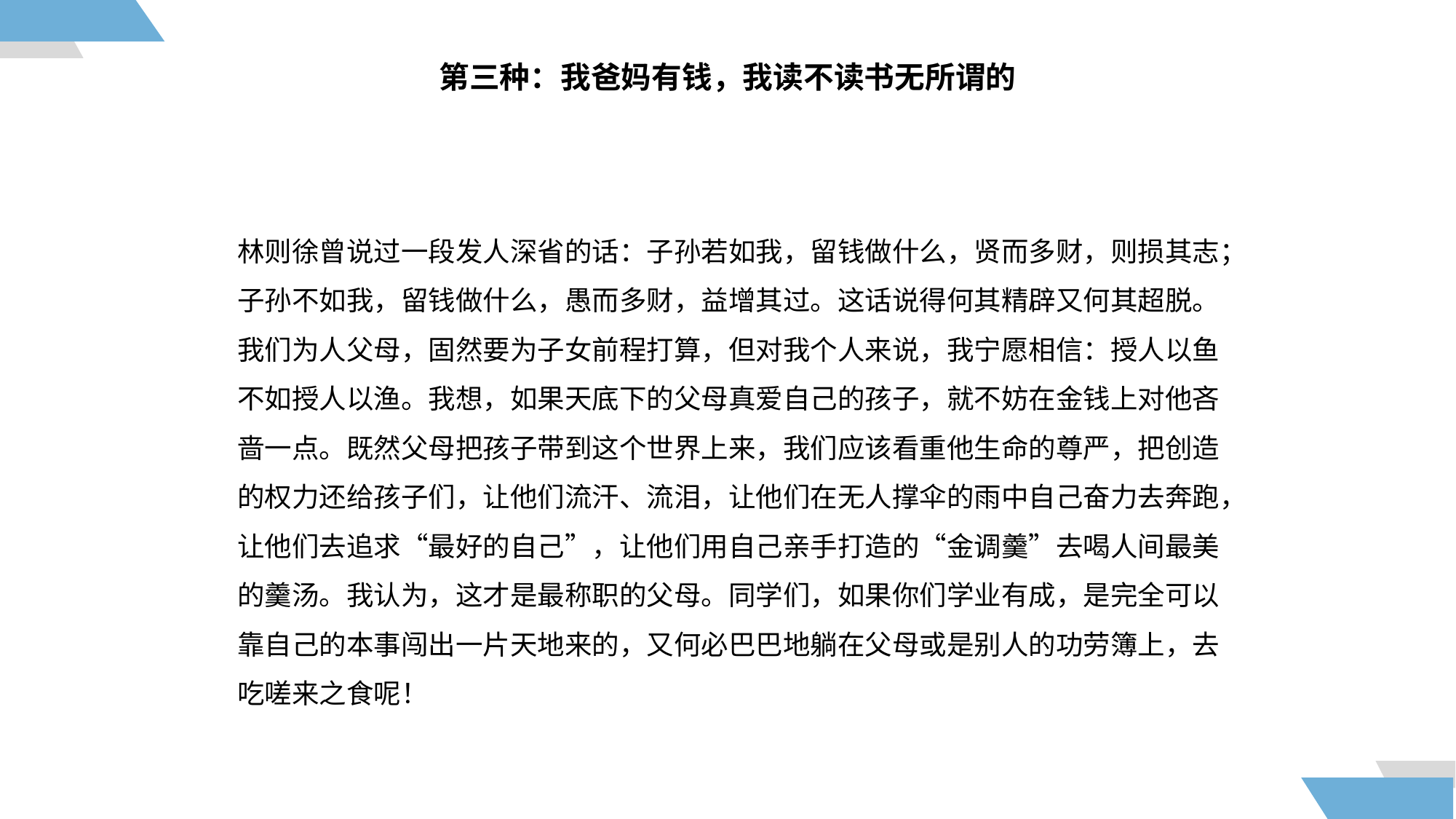

第三种：我爸妈有钱，我读不读书无所谓的
林则徐曾说过一段发人深省的话：子孙若如我，留钱做什么，贤而多财，则损其志；子孙不如我，留钱做什么，愚而多财，益增其过。这话说得何其精辟又何其超脱。我们为人父母，固然要为子女前程打算，但对我个人来说，我宁愿相信：授人以鱼不如授人以渔。我想，如果天底下的父母真爱自己的孩子，就不妨在金钱上对他吝啬一点。既然父母把孩子带到这个世界上来，我们应该看重他生命的尊严，把创造的权力还给孩子们，让他们流汗、流泪，让他们在无人撑伞的雨中自己奋力去奔跑，让他们去追求“最好的自己”，让他们用自己亲手打造的“金调羹”去喝人间最美的羹汤。我认为，这才是最称职的父母。同学们，如果你们学业有成，是完全可以靠自己的本事闯出一片天地来的，又何必巴巴地躺在父母或是别人的功劳簿上，去吃嗟来之食呢！